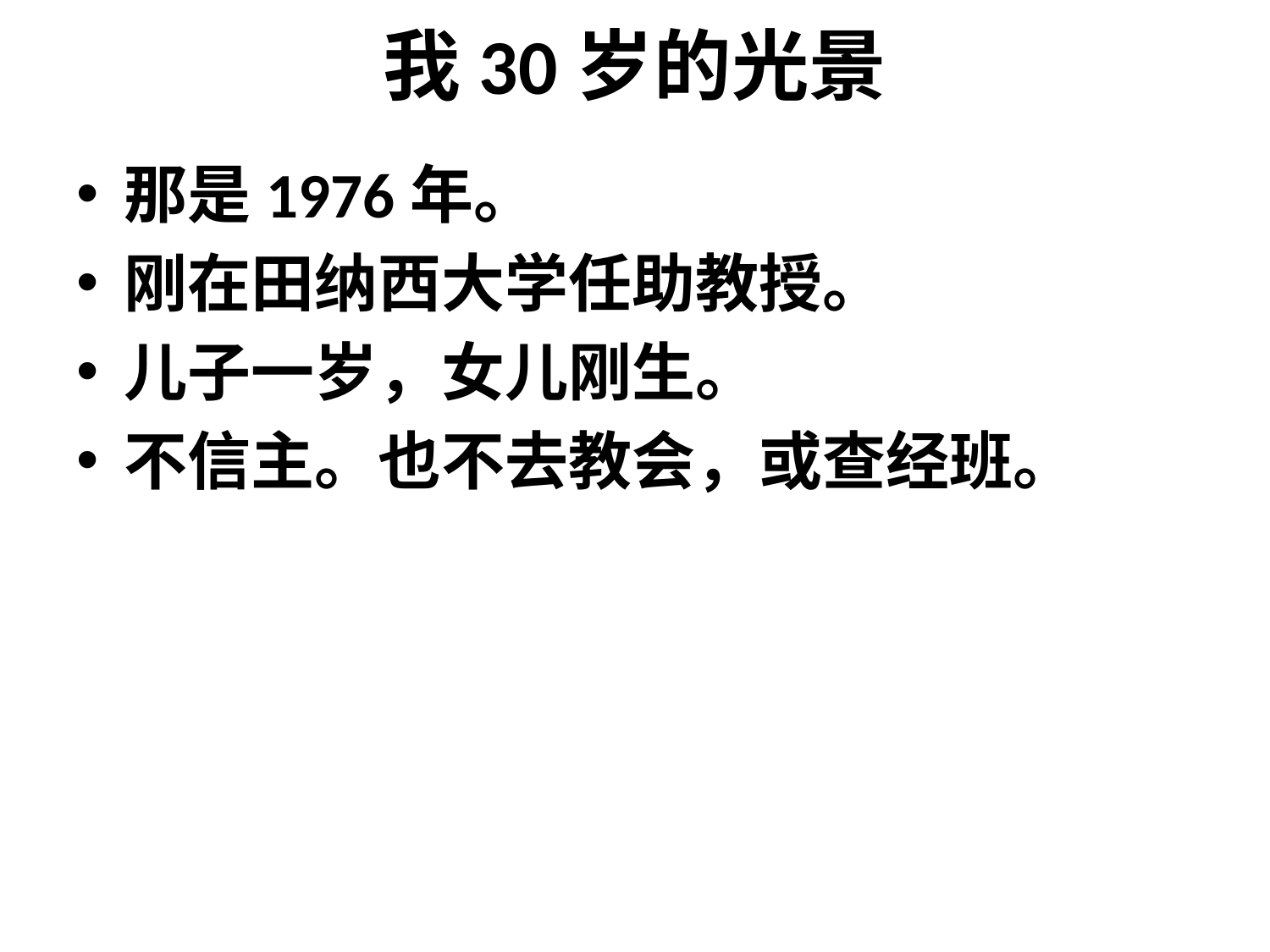

# 我30岁的光景
那是1976年。
刚在田纳西大学任助教授。
儿子一岁，女儿刚生。
不信主。也不去教会，或查经班。